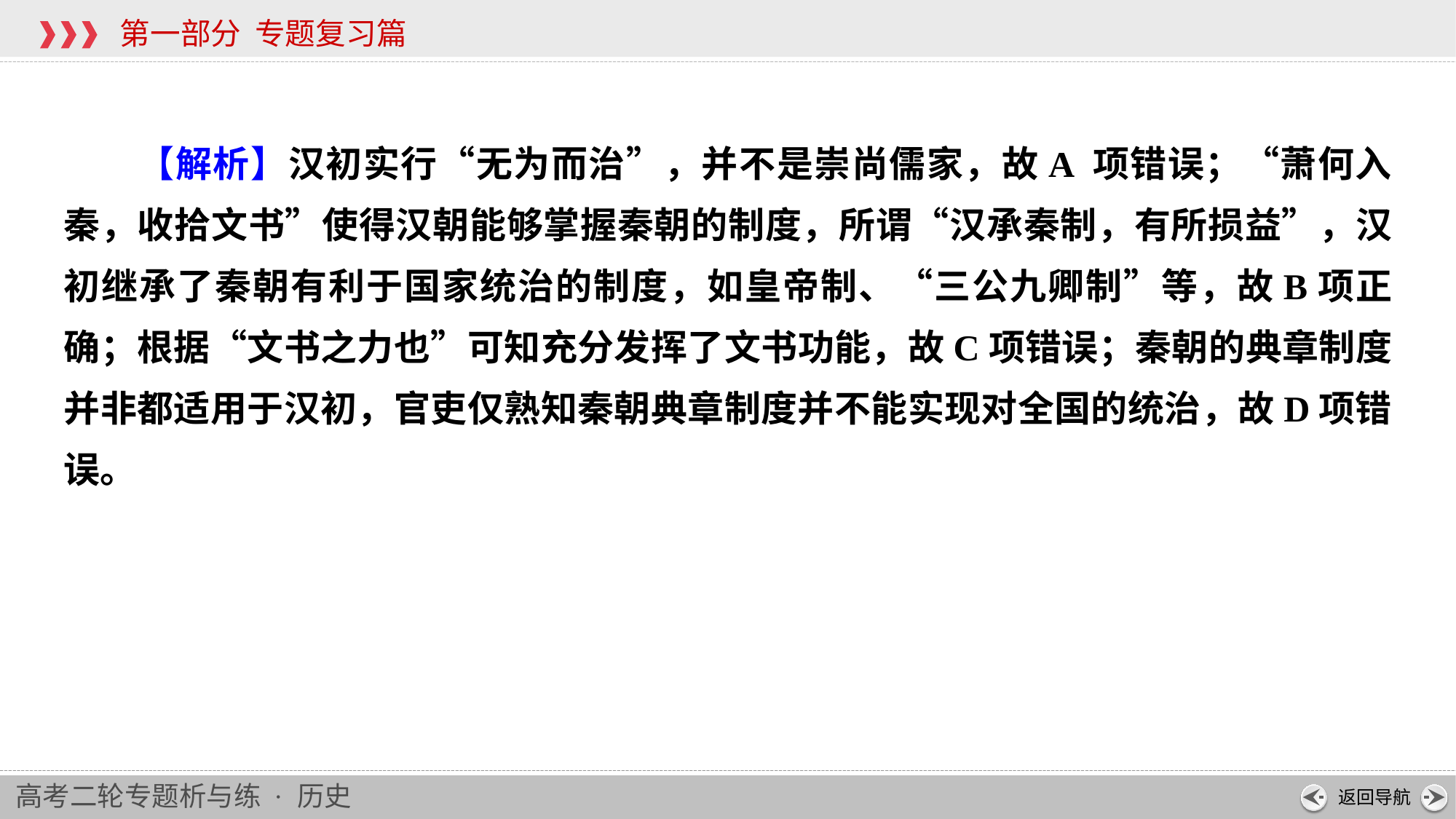

【解析】汉初实行“无为而治”，并不是崇尚儒家，故A 项错误；“萧何入秦，收拾文书”使得汉朝能够掌握秦朝的制度，所谓“汉承秦制，有所损益”，汉初继承了秦朝有利于国家统治的制度，如皇帝制、“三公九卿制”等，故B项正确；根据“文书之力也”可知充分发挥了文书功能，故C项错误；秦朝的典章制度并非都适用于汉初，官吏仅熟知秦朝典章制度并不能实现对全国的统治，故D项错误。